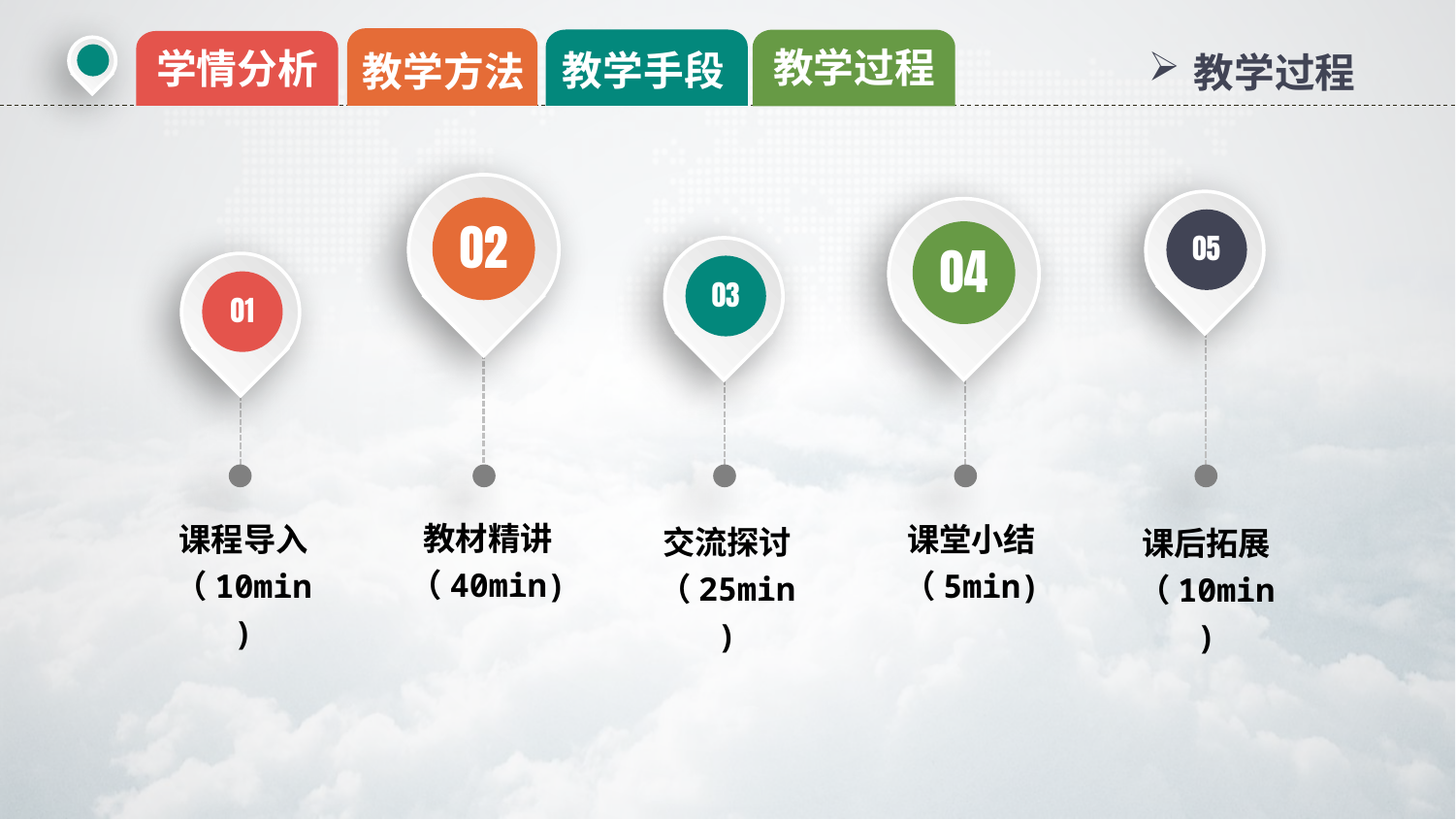

教学过程
学情分析

教学手段
教学方法
教学过程

02

05

04

03

01

教材精讲
（40min)
课程导入
（10min)
课堂小结
（5min)
交流探讨
（25min)
课后拓展
（10min)